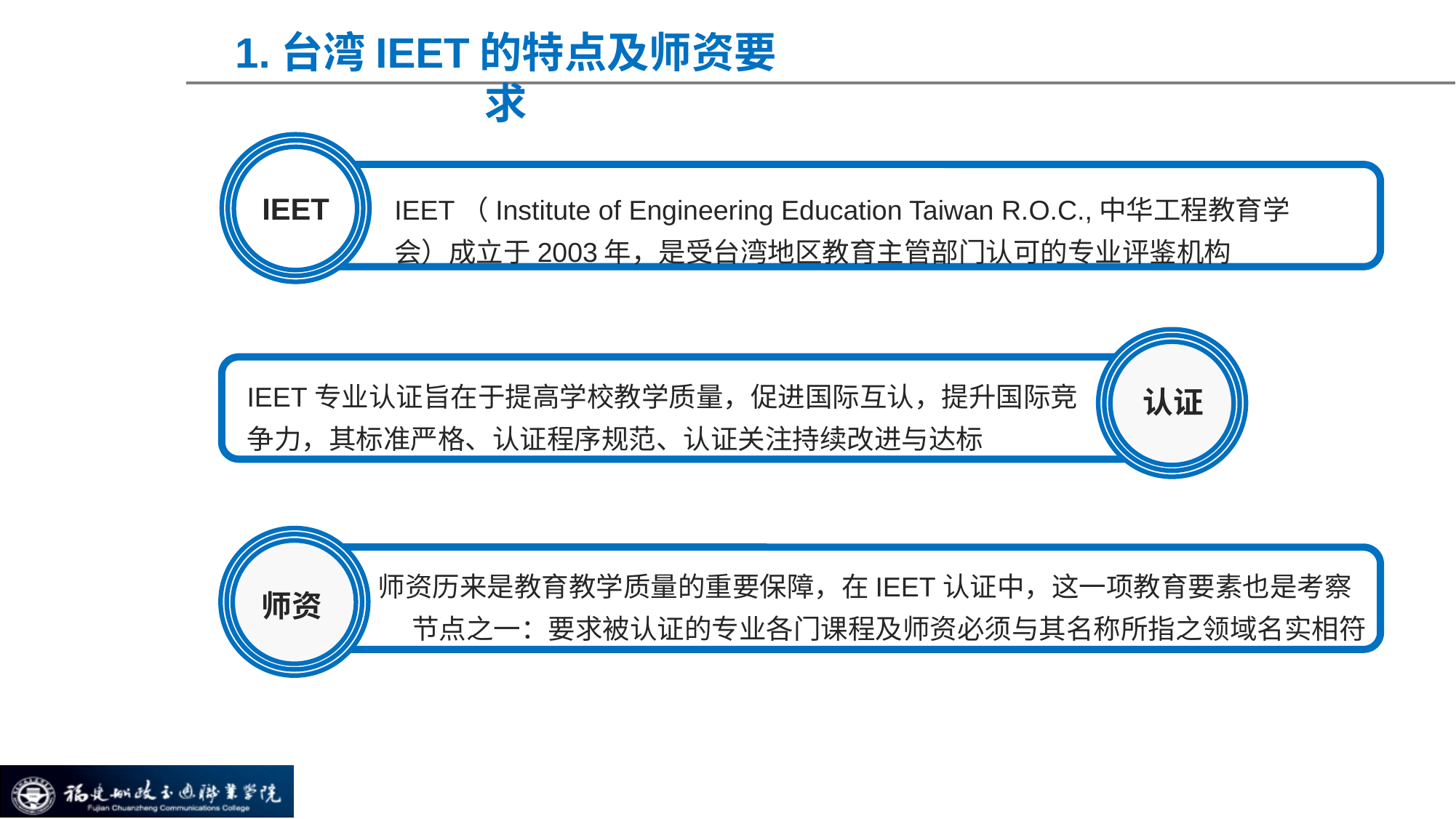

1.台湾IEET的特点及师资要求

IEET（Institute of Engineering Education Taiwan R.O.C.,中华工程教育学会）成立于2003年，是受台湾地区教育主管部门认可的专业评鉴机构
IEET

IEET专业认证旨在于提高学校教学质量，促进国际互认，提升国际竞争力，其标准严格、认证程序规范、认证关注持续改进与达标
认证

师资历来是教育教学质量的重要保障，在IEET认证中，这一项教育要素也是考察节点之一：要求被认证的专业各门课程及师资必须与其名称所指之领域名实相符
师资